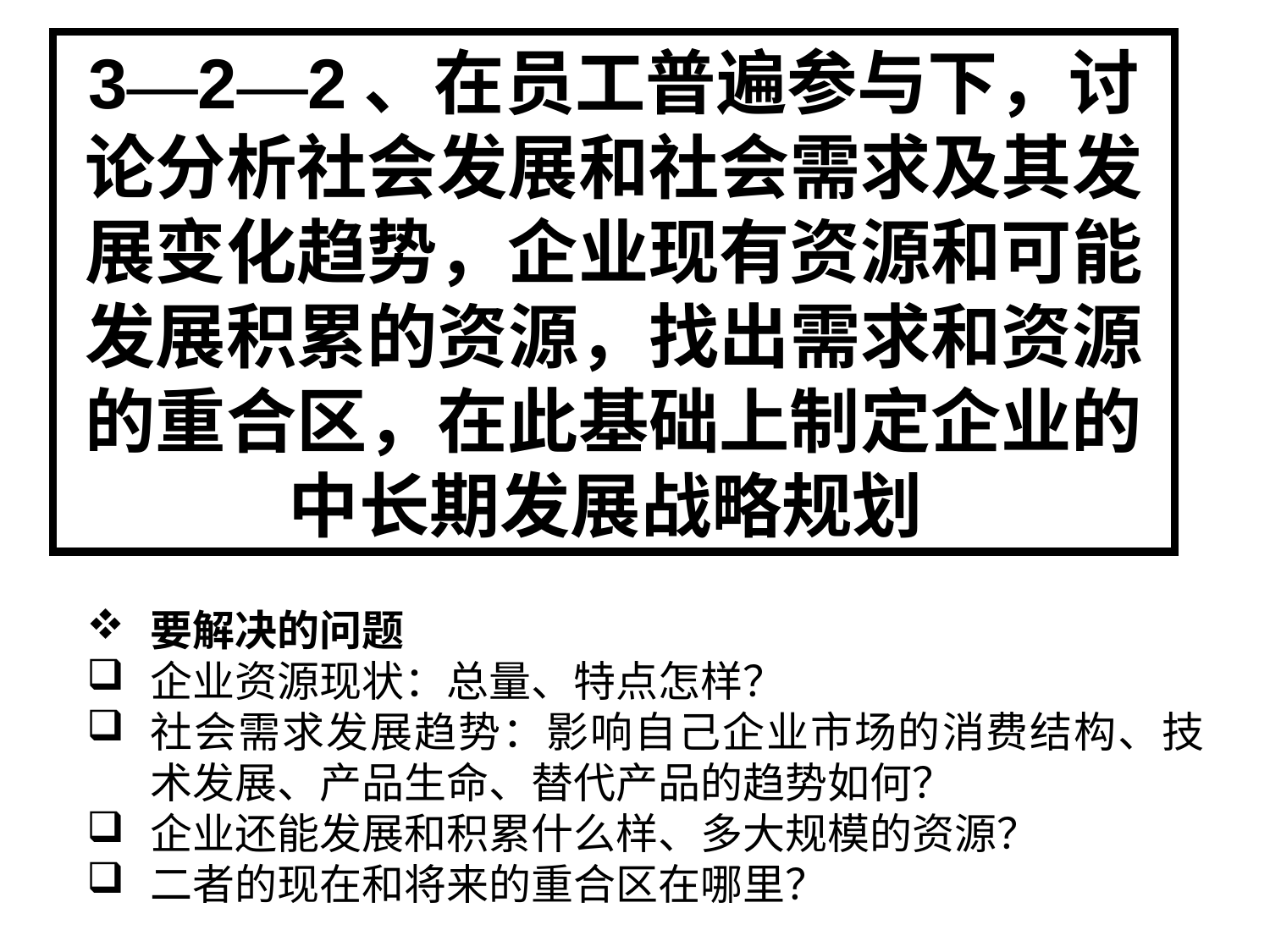

3—2—2、在员工普遍参与下，讨论分析社会发展和社会需求及其发展变化趋势，企业现有资源和可能发展积累的资源，找出需求和资源的重合区，在此基础上制定企业的中长期发展战略规划
要解决的问题
企业资源现状：总量、特点怎样？
社会需求发展趋势：影响自己企业市场的消费结构、技术发展、产品生命、替代产品的趋势如何？
企业还能发展和积累什么样、多大规模的资源？
二者的现在和将来的重合区在哪里？